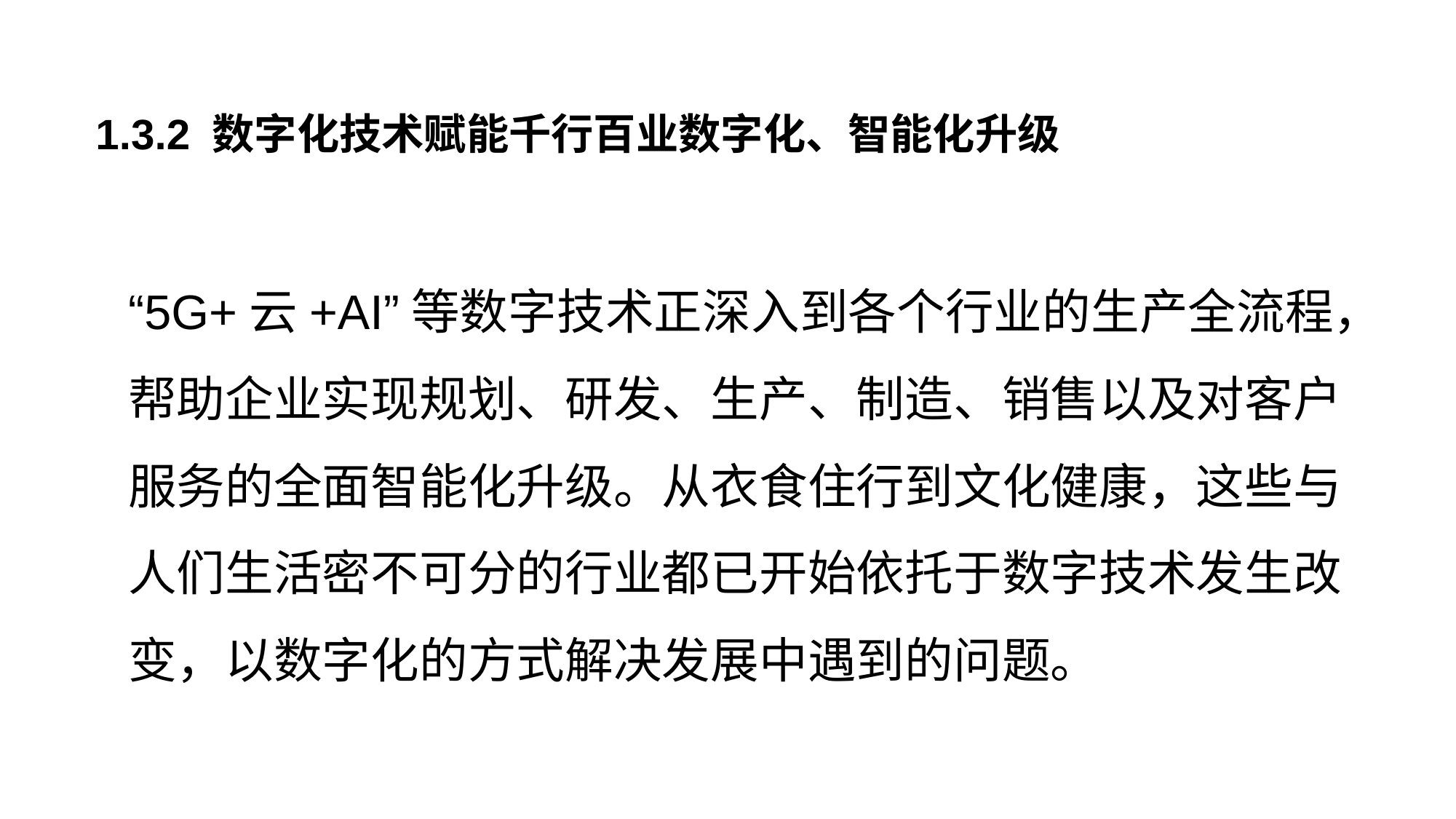

1.3.2 数字化技术赋能千行百业数字化、智能化升级
“5G+云+AI”等数字技术正深入到各个行业的生产全流程，帮助企业实现规划、研发、生产、制造、销售以及对客户服务的全面智能化升级。从衣食住行到文化健康，这些与人们生活密不可分的行业都已开始依托于数字技术发生改变，以数字化的方式解决发展中遇到的问题。